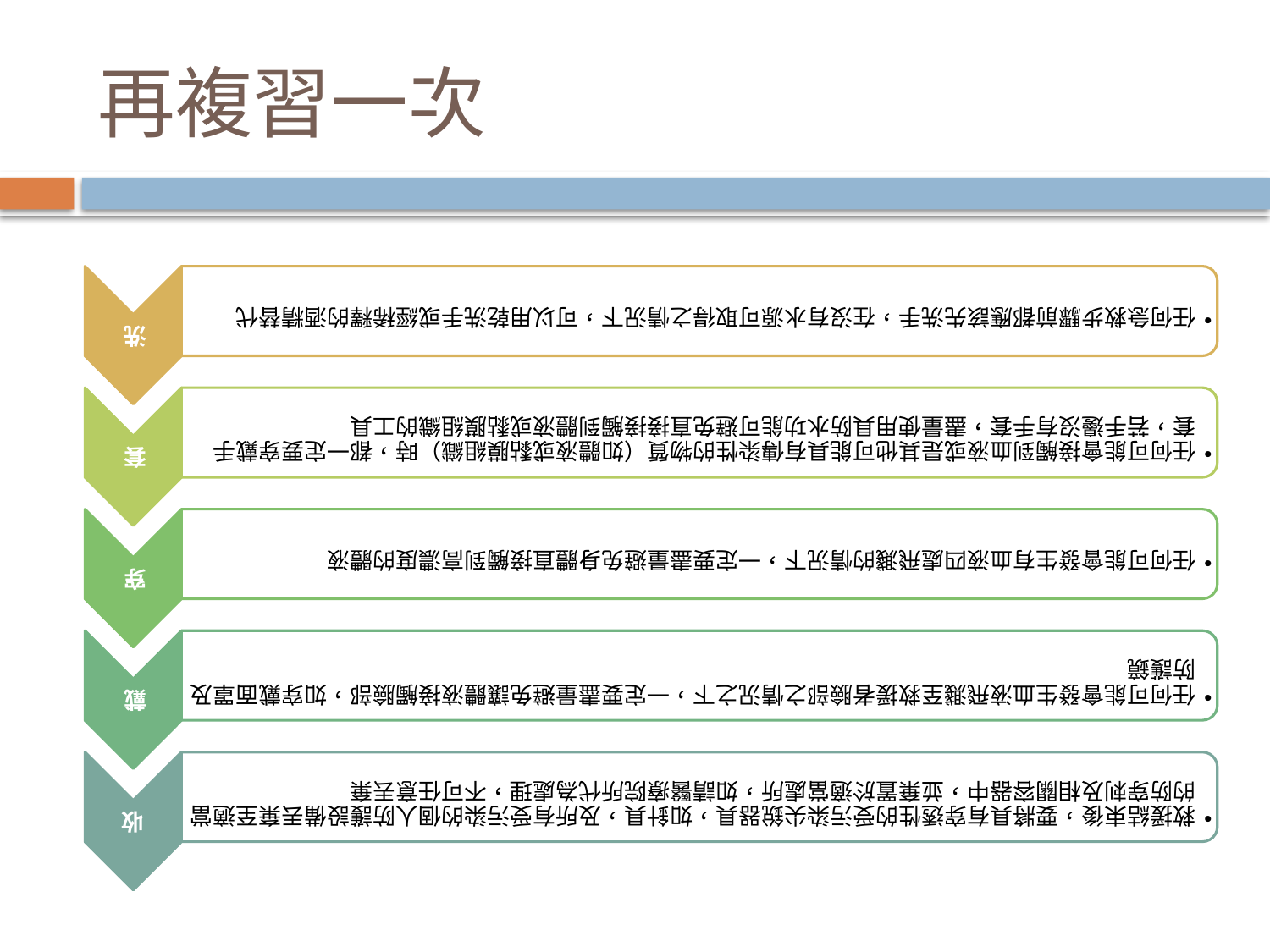

# 再複習一次
洗
任何急救步驟前都應該先洗手，在沒有水源可取得之情況下，可以用乾洗手或經稀釋的酒精替代
套
任何可能會接觸到血液或是其他可能具有傳染性的物質（如體液或黏膜組織）時，都一定要穿戴手套，若手邊沒有手套，盡量使用具防水功能可避免直接接觸到體液或黏膜組織的工具
穿
任何可能會發生有血液四處飛濺的情況下，一定要盡量避免身體直接觸到高濃度的體液
戴
任何可能會發生血液飛濺至救援者臉部之情況之下，一定要盡量避免讓體液接觸臉部，如穿戴面罩及防護鏡
收
救援結束後，要將具有穿透性的受污染尖銳器具，如針具，及所有受污染的個人防護設備丟棄至適當的防穿刺及相關容器中，並棄置於適當處所，如請醫療院所代為處理，不可任意丟棄